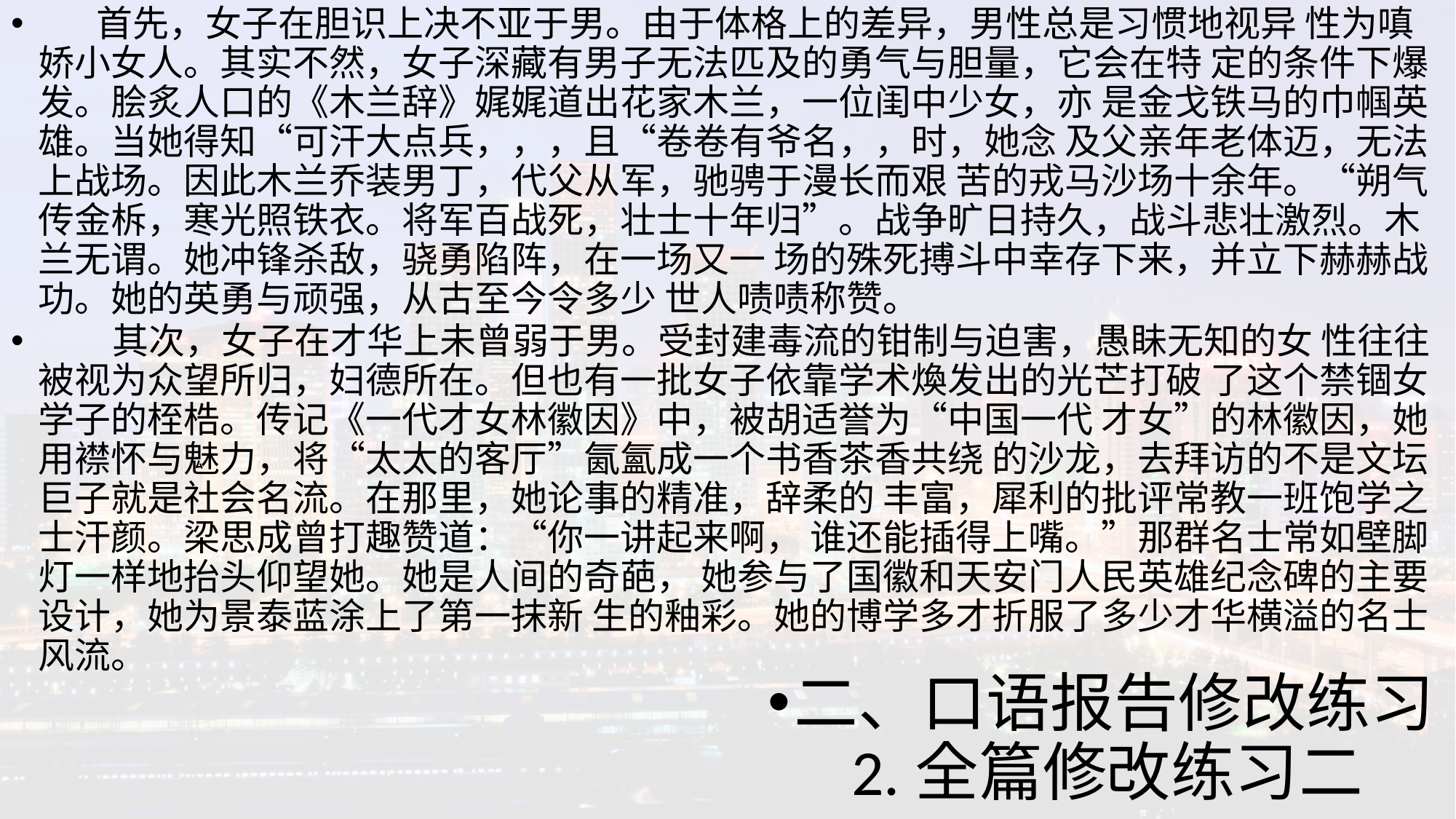

首先，女子在胆识上决不亚于男。由于体格上的差异，男性总是习惯地视异 性为嗔娇小女人。其实不然，女子深藏有男子无法匹及的勇气与胆量，它会在特 定的条件下爆发。脍炙人口的《木兰辞》娓娓道出花家木兰，一位闺中少女，亦 是金戈铁马的巾帼英雄。当她得知“可汗大点兵，，，且“卷卷有爷名，，时，她念 及父亲年老体迈，无法上战场。因此木兰乔装男丁，代父从军，驰骋于漫长而艰 苦的戎马沙场十余年。“朔气传金柝，寒光照铁衣。将军百战死，壮士十年归”。战争旷日持久，战斗悲壮激烈。木兰无谓。她冲锋杀敌，骁勇陷阵，在一场又一 场的殊死搏斗中幸存下来，并立下赫赫战功。她的英勇与顽强，从古至今令多少 世人啧啧称赞。
        其次，女子在才华上未曾弱于男。受封建毒流的钳制与迫害，愚眛无知的女 性往往被视为众望所归，妇德所在。但也有一批女子依靠学术煥发出的光芒打破 了这个禁锢女学子的桎梏。传记《一代才女林徽因》中，被胡适誉为“中国一代 才女”的林徽因，她用襟怀与魅力，将“太太的客厅”氤氳成一个书香茶香共绕 的沙龙，去拜访的不是文坛巨子就是社会名流。在那里，她论事的精准，辞柔的 丰富，犀利的批评常教一班饱学之士汗颜。梁思成曾打趣赞道：“你一讲起来啊， 谁还能插得上嘴。”那群名士常如壁脚灯一样地抬头仰望她。她是人间的奇葩， 她参与了国徽和天安门人民英雄纪念碑的主要设计，她为景泰蓝涂上了第一抹新 生的釉彩。她的博学多才折服了多少才华横溢的名士风流。
# 二、口语报告修改练习 2.全篇修改练习二